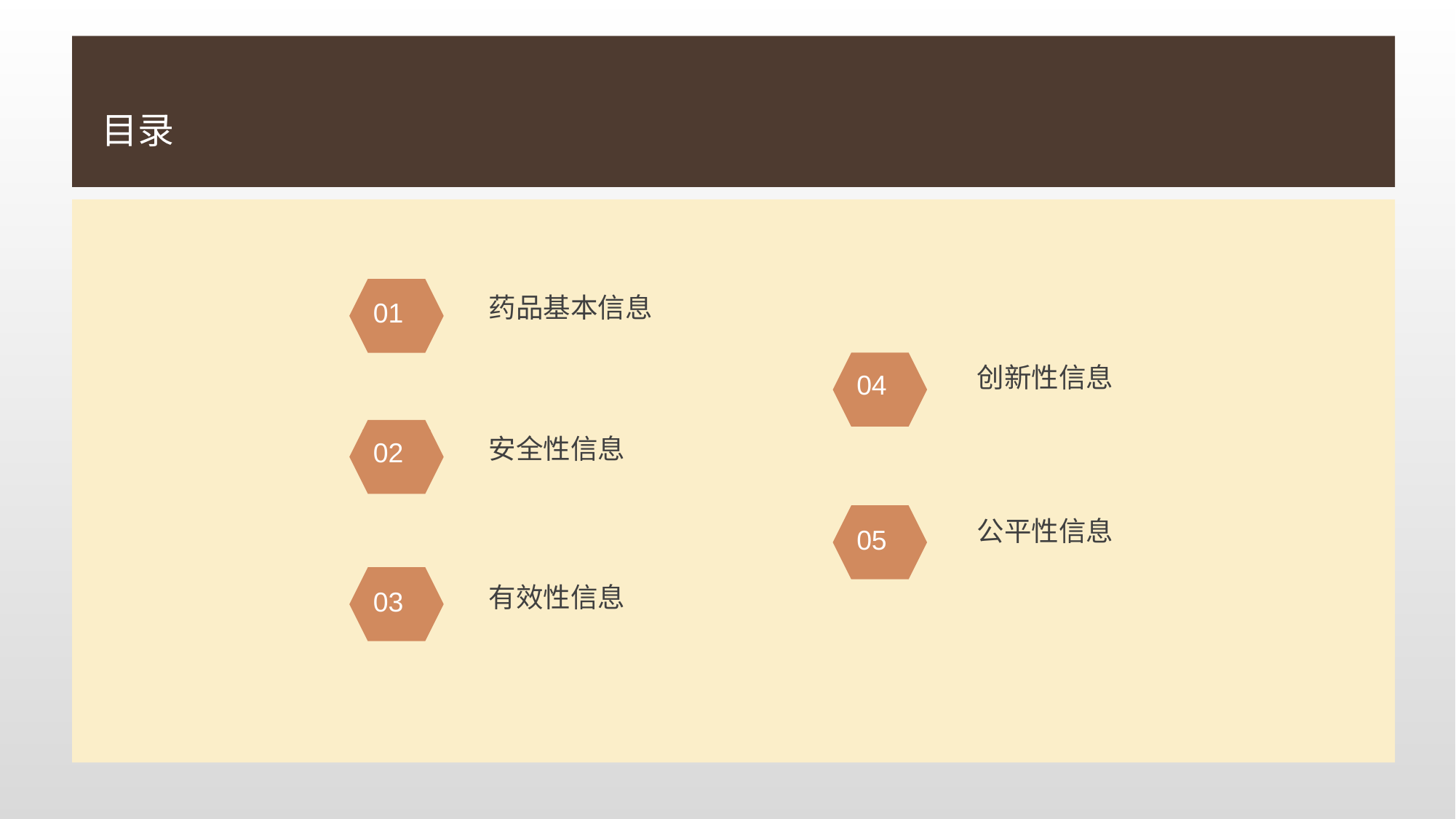

目录

药品基本信息
01

创新性信息
04

安全性信息
02

公平性信息
05

有效性信息
03